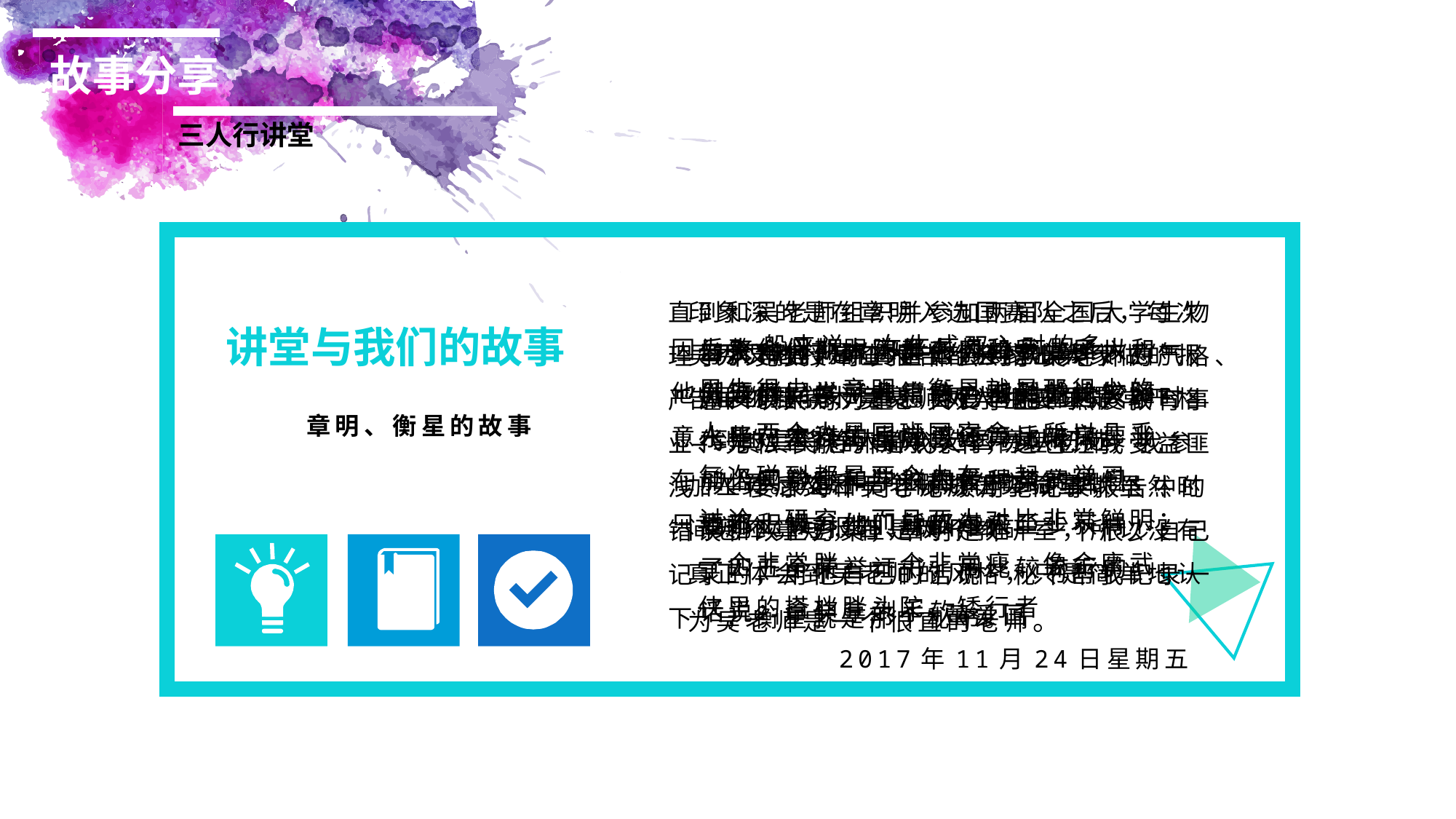

故事分享
三人行讲堂

印象深的是在章明入选国赛队之后，每次吴秀文教授审查报告都会指出大家做的报告中的错误，吴老师对学生要求非常严格­——其实吴老师是我大学物理老师，我参加工作后又和吴老师成为了同事，虽然时间也不算短，但是两个教研室，所以没有真正体会到吴老师的风格，只是简单地认为吴老师是一个很直的老师。
直到和吴老师组织并参加两届全国大学生物理学术竞赛，才真正体会到了吴老师的严格、严谨、以大局为重、关爱学生、热爱教育事业、无私奉献的高风亮节，这也让我受益匪浅——要求每个同学必须用笔记录报告中的错误和改正方案，章明是唯一一个很少自己记录的，用他自己的话说“秘书帮我记录一下”，衡星就是那个秘书。
   一般来说，女生成双入对的多，男生很少。章明、衡星就是那很少的人：两个人是同班同宿舍，所以几乎每次碰到都是两个人在一起，学习、讨论、研究。而且两人对比非常鲜明：一个非常胖，一个非常瘦。像金庸武侠里的搭档胖头陀、矮行者
因为整个假期大家都在实验室，所以和他们这群同学就非常熟，自然就比较随意一些，交流的也就更多。后来只要我在“恰同学少年”群里发喝茶的信息，只要不上课，他们就都过来。
后来他们都跟随吴老师和我做了大创项目，发了几篇核心期刊的论文，水平在本科生里应该还算比较高。加上实验室和学校的各种竞赛他们也都积极参加，所以每人至少获得了四五个荣誉证书，用比较流行的话说：拿奖拿到手软。
讲堂与我们的故事
每次和他们聊，看他们得意洋洋、意气风发的样子，真想自己也能重回大学时代！

           董爱国
2017年11月24日星期五
初识他们是在大一，来参加第一届物理学术竞赛。两人和前面提到的吕将等人都入选国赛队初选人员。然后一个假期在实验室做实验、写报告、改PPT
章明、衡星的故事